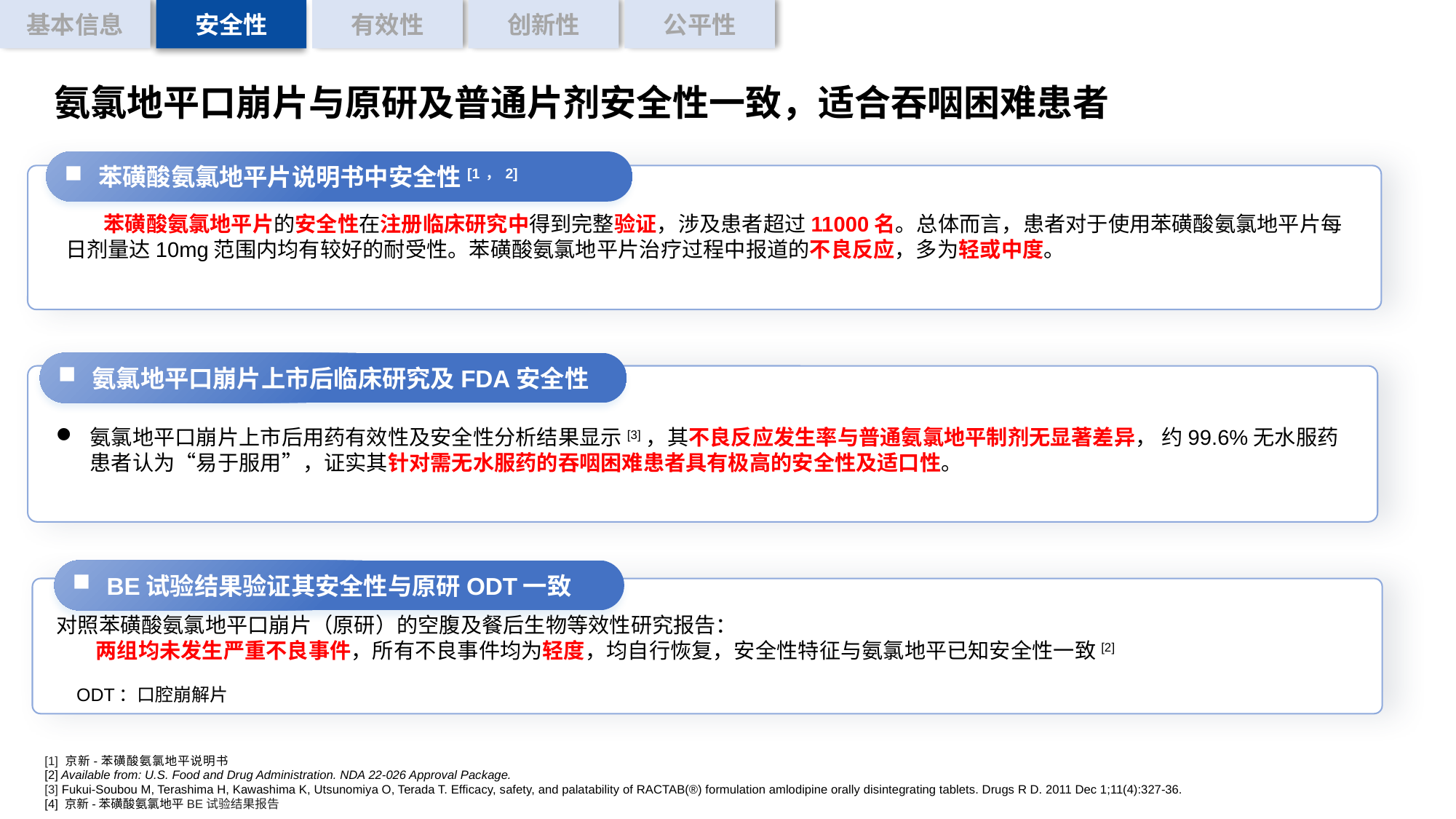

基本信息
安全性
有效性
创新性
公平性
氨氯地平口崩片与原研及普通片剂安全性一致，适合吞咽困难患者
苯磺酸氨氯地平片说明书中安全性[1，2]

       苯磺酸氨氯地平片的安全性在注册临床研究中得到完整验证，涉及患者超过11000名。总体而言，患者对于使用苯磺酸氨氯地平片每日剂量达10mg范围内均有较好的耐受性。苯磺酸氨氯地平片治疗过程中报道的不良反应，多为轻或中度。
氨氯地平口崩片上市后临床研究及FDA安全性

氨氯地平口崩片上市后用药有效性及安全性分析结果显示[3]，其不良反应发生率与普通氨氯地平制剂无显著差异， 约99.6%无水服药患者认为“易于服用”，证实其针对需无水服药的吞咽困难患者具有极高的安全性及适口性。
BE试验结果验证其安全性与原研ODT一致

ODT
对照苯磺酸氨氯地平口崩片（原研）的空腹及餐后生物等效性研究报告：
       两组均未发生严重不良事件，所有不良事件均为轻度，均自行恢复，安全性特征与氨氯地平已知安全性一致[2]
ODT：口腔崩解片
[1] 京新-苯磺酸氨氯地平说明书
[2] Available from: U.S. Food and Drug Administration. NDA 22-026 Approval Package.
[3] Fukui-Soubou M, Terashima H, Kawashima K, Utsunomiya O, Terada T. Efficacy, safety, and palatability of RACTAB(®) formulation amlodipine orally disintegrating tablets. Drugs R D. 2011 Dec 1;11(4):327-36.
[4] 京新-苯磺酸氨氯地平BE试验结果报告